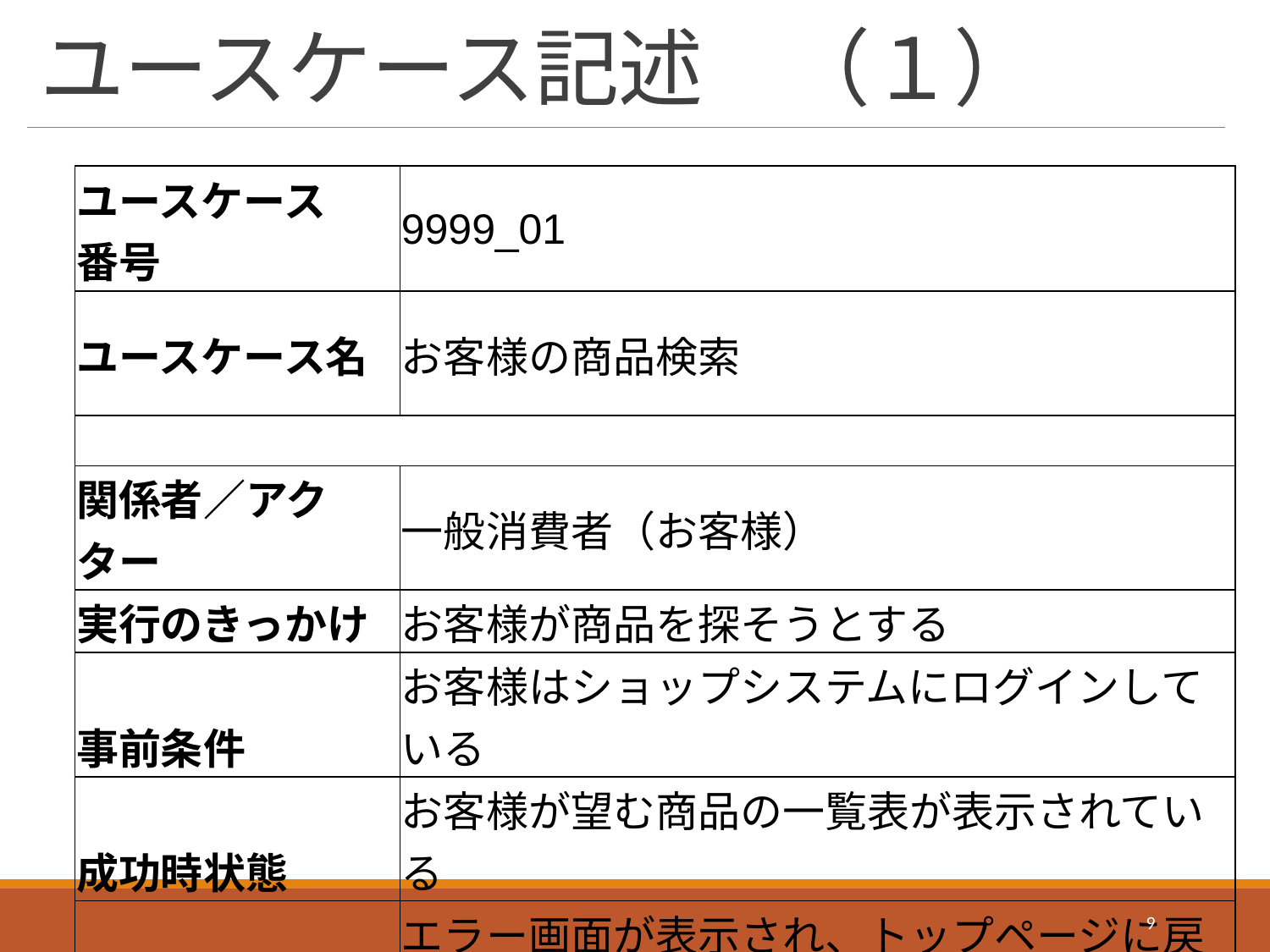

# ユースケース記述　（１）
| ユースケース 番号 | 9999\_01 |
| --- | --- |
| ユースケース名 | お客様の商品検索 |
|  |  |
| 関係者／アクター | 一般消費者（お客様） |
| 実行のきっかけ | お客様が商品を探そうとする |
| 事前条件 | お客様はショップシステムにログインしている |
| 成功時状態 | お客様が望む商品の一覧表が表示されている |
| 失敗時保証状態 | エラー画面が表示され、トップページに戻る |
9